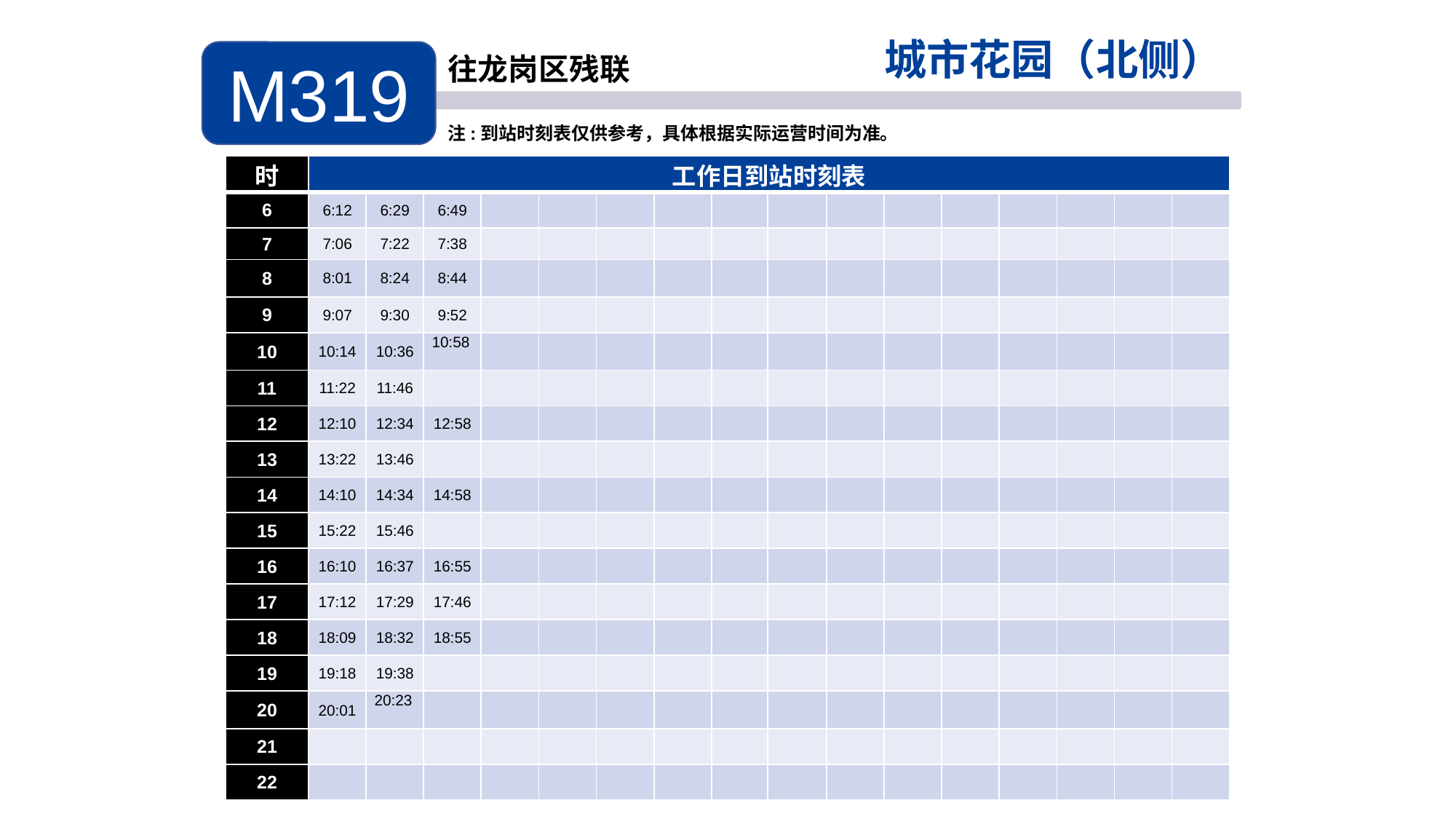

城市花园（北侧）
M319
往龙岗区残联

注:到站时刻表仅供参考，具体根据实际运营时间为准。
| 时 | 工作日到站时刻表 |  |  |  |  |  |  |  |  |  |  |  |  |  |  |  |
| --- | --- | --- | --- | --- | --- | --- | --- | --- | --- | --- | --- | --- | --- | --- | --- | --- |
| 6 | 6:12 | 6:29 | 6:49 |  |  |  |  |  |  |  |  |  |  |  |  |  |
| 7 | 7:06 | 7:22 | 7:38 |  |  |  |  |  |  |  |  |  |  |  |  |  |
| 8 | 8:01 | 8:24 | 8:44 |  |  |  |  |  |  |  |  |  |  |  |  |  |
| 9 | 9:07 | 9:30 | 9:52 |  |  |  |  |  |  |  |  |  |  |  |  |  |
| 10 | 10:14 | 10:36 | 10:58 |  |  |  |  |  |  |  |  |  |  |  |  |  |
| 11 | 11:22 | 11:46 |  |  |  |  |  |  |  |  |  |  |  |  |  |  |
| 12 | 12:10 | 12:34 | 12:58 |  |  |  |  |  |  |  |  |  |  |  |  |  |
| 13 | 13:22 | 13:46 |  |  |  |  |  |  |  |  |  |  |  |  |  |  |
| 14 | 14:10 | 14:34 | 14:58 |  |  |  |  |  |  |  |  |  |  |  |  |  |
| 15 | 15:22 | 15:46 |  |  |  |  |  |  |  |  |  |  |  |  |  |  |
| 16 | 16:10 | 16:37 | 16:55 |  |  |  |  |  |  |  |  |  |  |  |  |  |
| 17 | 17:12 | 17:29 | 17:46 |  |  |  |  |  |  |  |  |  |  |  |  |  |
| 18 | 18:09 | 18:32 | 18:55 |  |  |  |  |  |  |  |  |  |  |  |  |  |
| 19 | 19:18 | 19:38 |  |  |  |  |  |  |  |  |  |  |  |  |  |  |
| 20 | 20:01 | 20:23 |  |  |  |  |  |  |  |  |  |  |  |  |  |  |
| 21 |  |  |  |  |  |  |  |  |  |  |  |  |  |  |  |  |
| 22 |  |  |  |  |  |  |  |  |  |  |  |  |  |  |  |  |